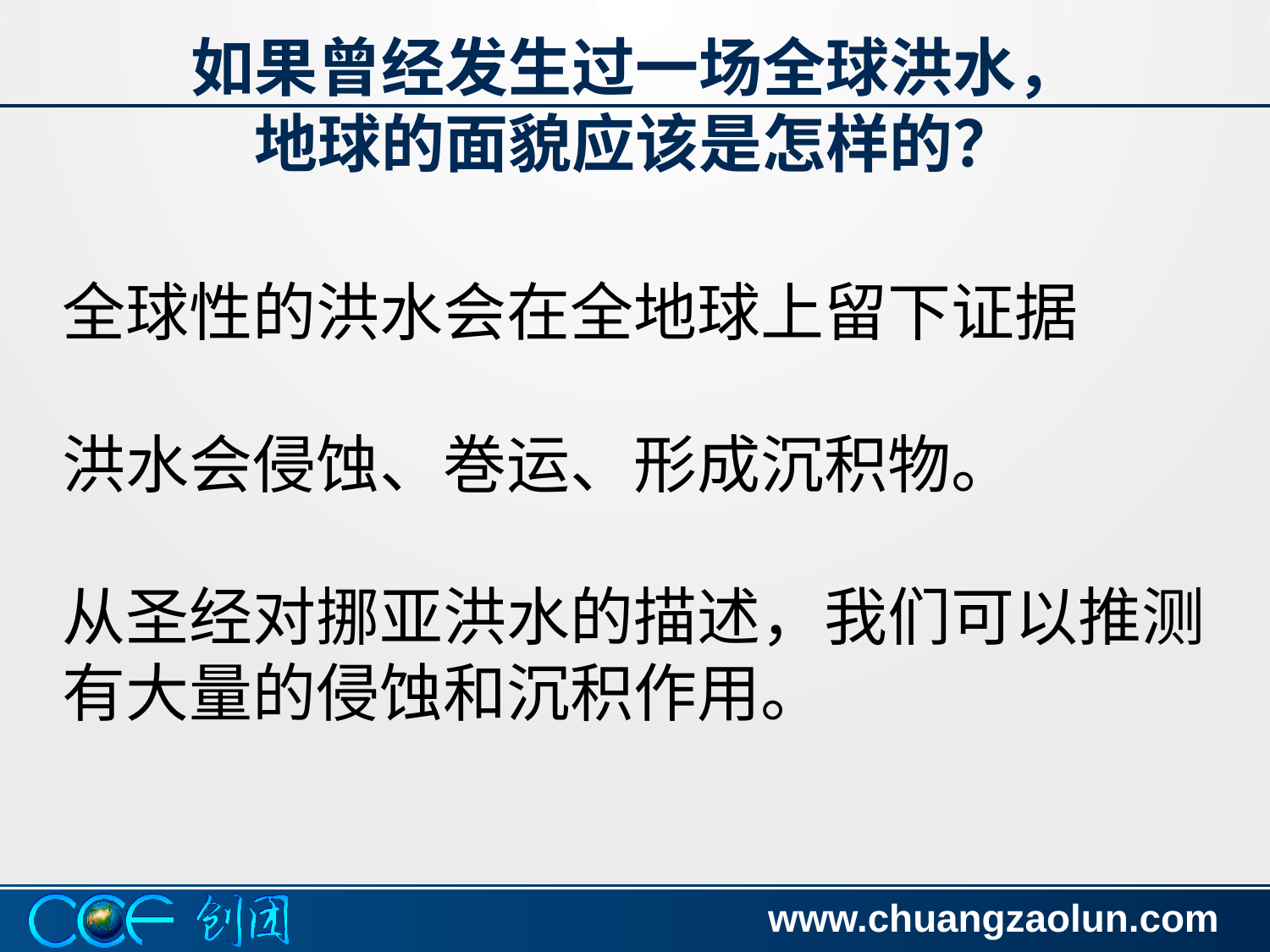

# 如果曾经发生过一场全球洪水， 地球的面貌应该是怎样的？
全球性的洪水会在全地球上留下证据

洪水会侵蚀、巻运、形成沉积物。

从圣经对挪亚洪水的描述，我们可以推测有大量的侵蚀和沉积作用。